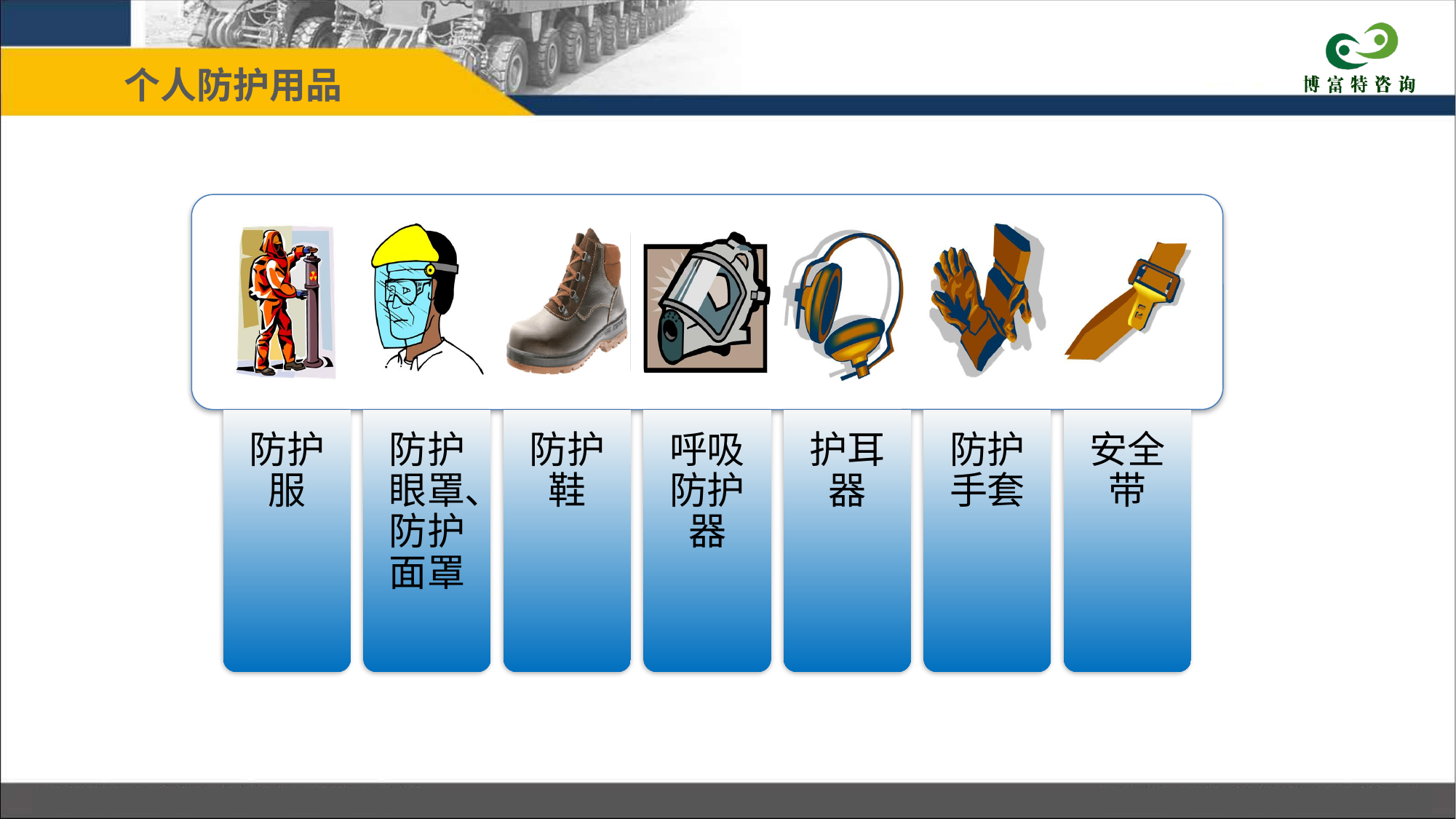

个人防护用品
目   录

防护服

防护眼罩、防护面罩

防护鞋

呼吸防护器

护耳器

防护手套

安全带